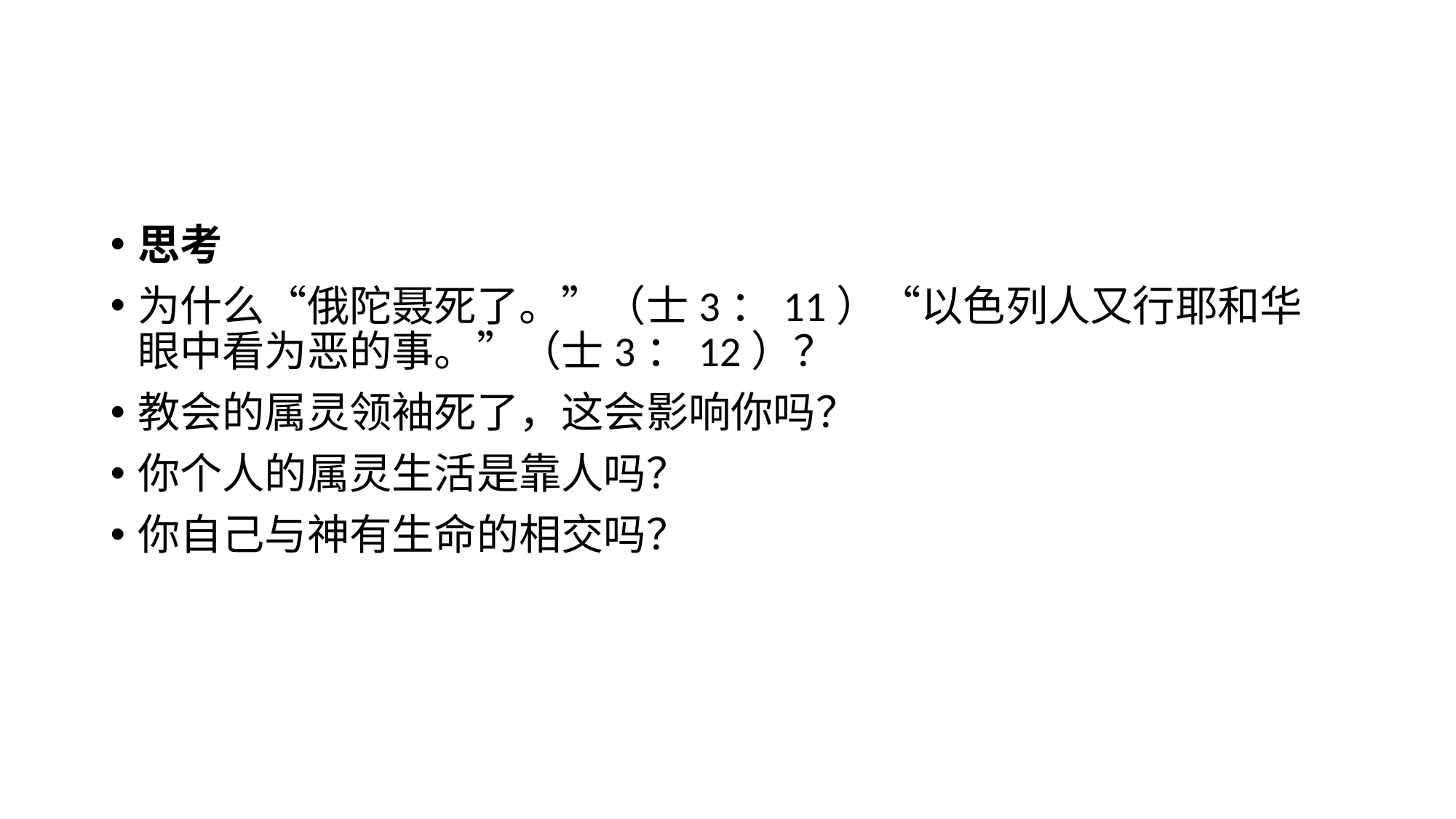

思考
为什么“俄陀聂死了。”（士3：11）“以色列人又行耶和华眼中看为恶的事。”（士3：12）？
教会的属灵领袖死了，这会影响你吗？
你个人的属灵生活是靠人吗？
你自己与神有生命的相交吗？